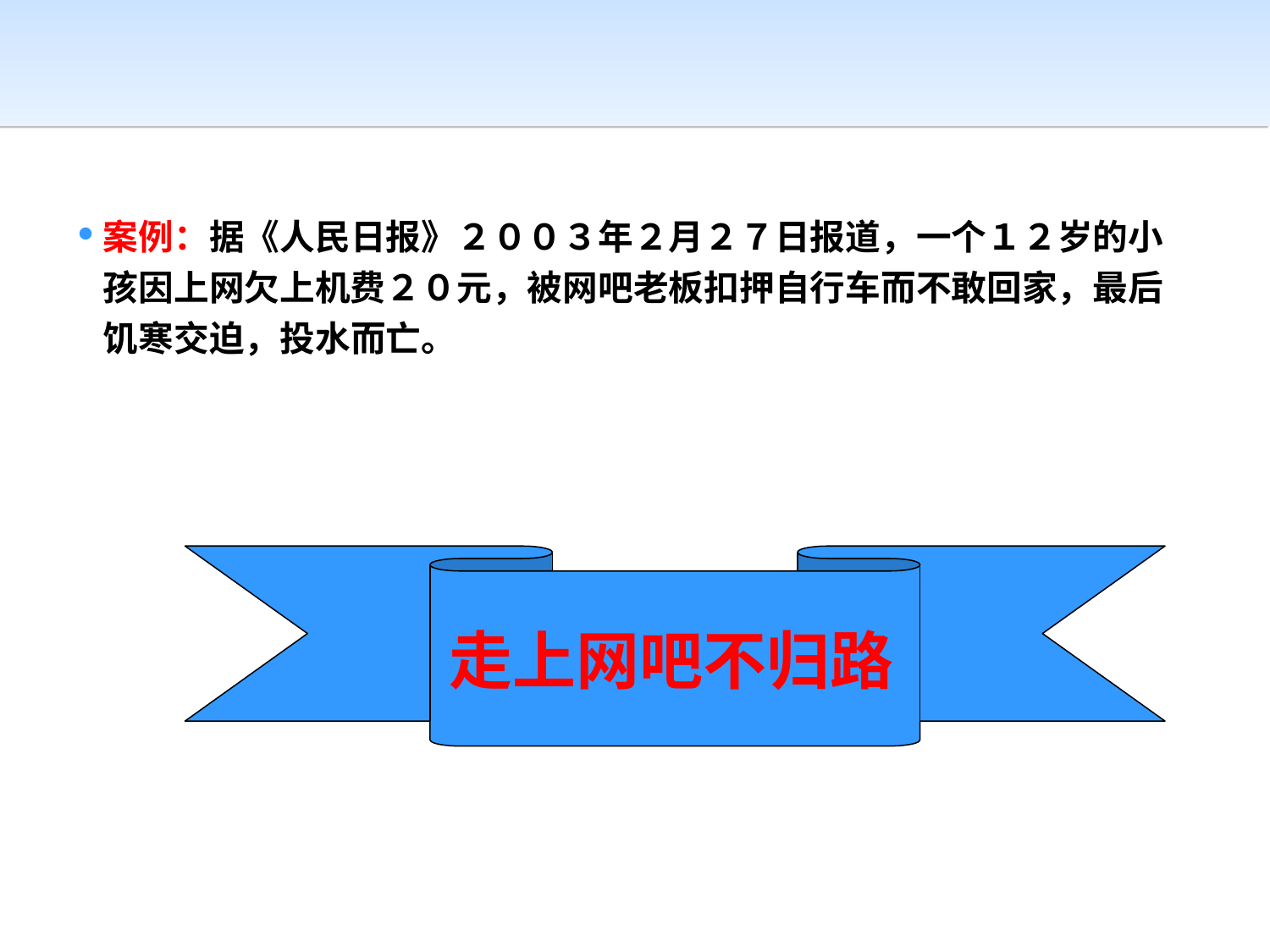

案例：据《人民日报》２００３年２月２７日报道，一个１２岁的小孩因上网欠上机费２０元，被网吧老板扣押自行车而不敢回家，最后饥寒交迫，投水而亡。
走上网吧不归路